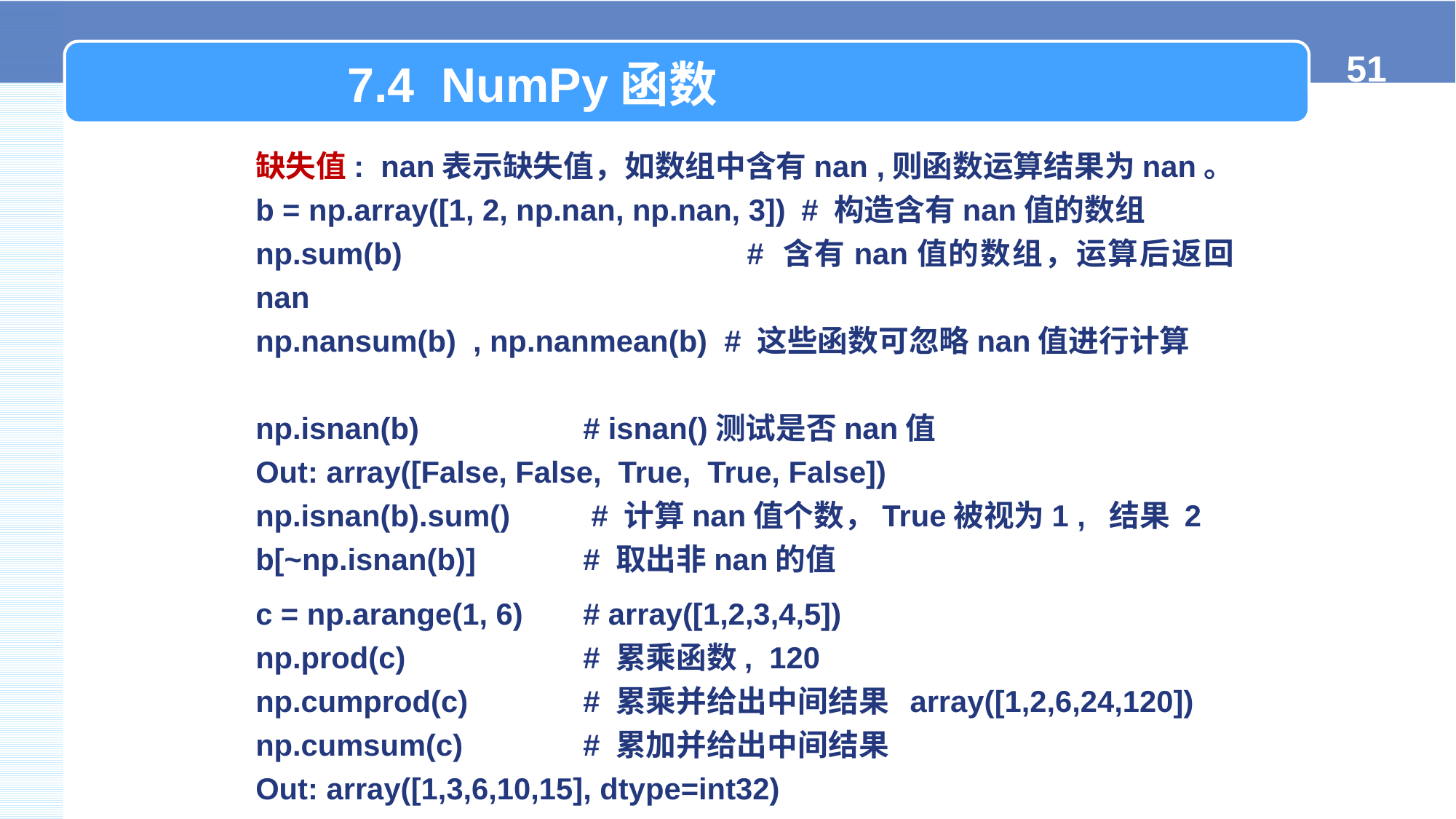

7.4  NumPy函数

缺失值:  nan表示缺失值，如数组中含有nan ,则函数运算结果为nan。
b = np.array([1, 2, np.nan, np.nan, 3]) 	# 构造含有nan值的数组
np.sum(b)    		                # 含有nan值的数组，运算后返回nan
np.nansum(b)  , np.nanmean(b)  # 这些函数可忽略nan值进行计算

np.isnan(b)        	# isnan()测试是否nan值
Out: array([False, False,  True,  True, False])
np.isnan(b).sum()    	 # 计算nan值个数，True被视为1 ,  结果 2
b[~np.isnan(b)]	# 取出非nan的值

c = np.arange(1, 6) 	# array([1,2,3,4,5])
np.prod(c)		# 累乘函数,  120
np.cumprod(c)  	# 累乘并给出中间结果  array([1,2,6,24,120])
np.cumsum(c)     	# 累加并给出中间结果
Out: array([1,3,6,10,15], dtype=int32)